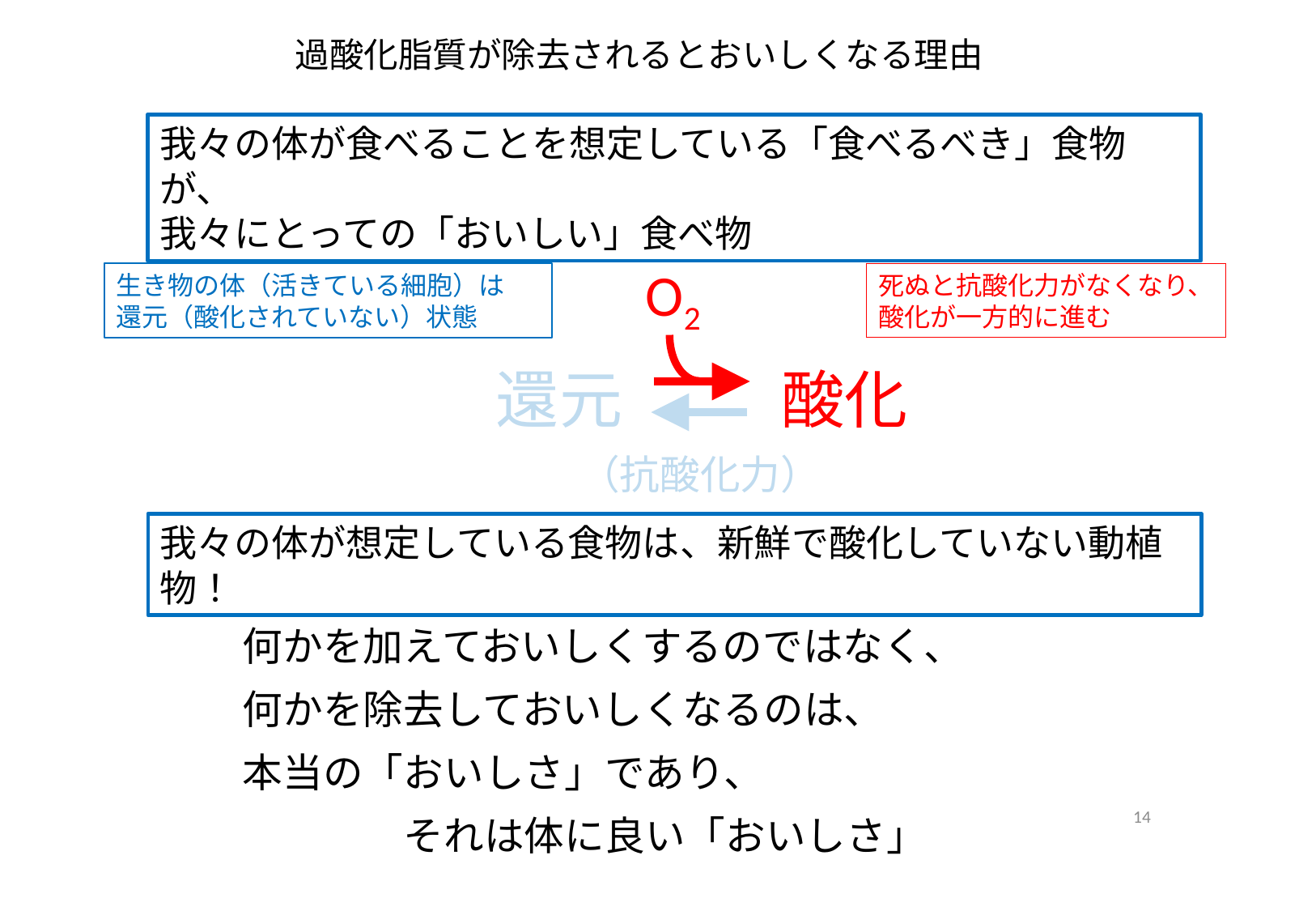

過酸化脂質が除去されるとおいしくなる理由
我々の体が食べることを想定している「食べるべき」食物が、
我々にとっての「おいしい」食べ物
O2

酸化
生き物の体（活きている細胞）は
還元（酸化されていない）状態
死ぬと抗酸化力がなくなり、
酸化が一方的に進む

還元
（抗酸化力）
我々の体が想定している食物は、新鮮で酸化していない動植物！
何かを加えておいしくするのではなく、
何かを除去しておいしくなるのは、
本当の「おいしさ」であり、
　　　　それは体に良い「おいしさ」
14